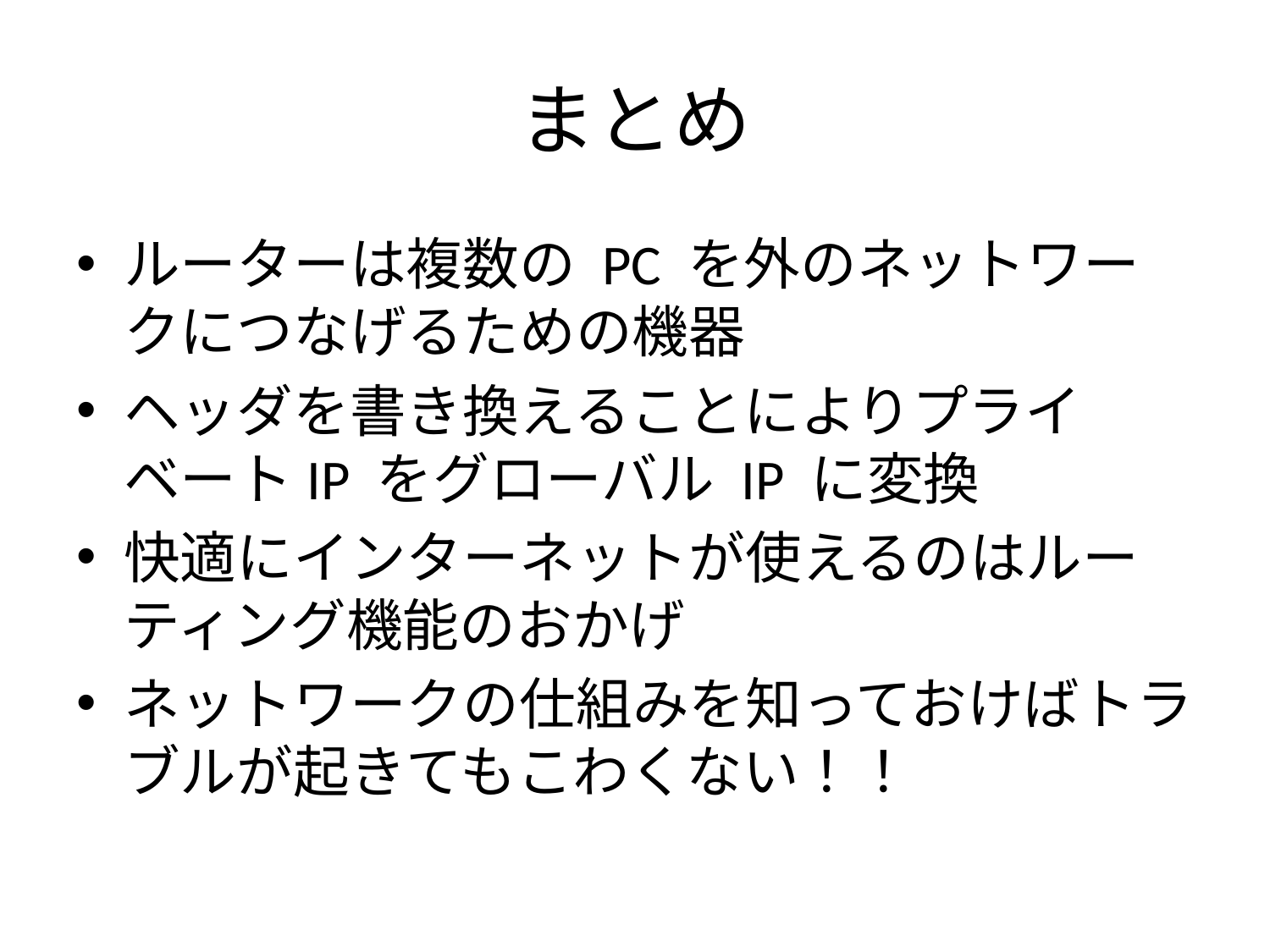

# まとめ
ルーターは複数の PC を外のネットワークにつなげるための機器
ヘッダを書き換えることによりプライベートIP をグローバル IP に変換
快適にインターネットが使えるのはルーティング機能のおかげ
ネットワークの仕組みを知っておけばトラブルが起きてもこわくない！！